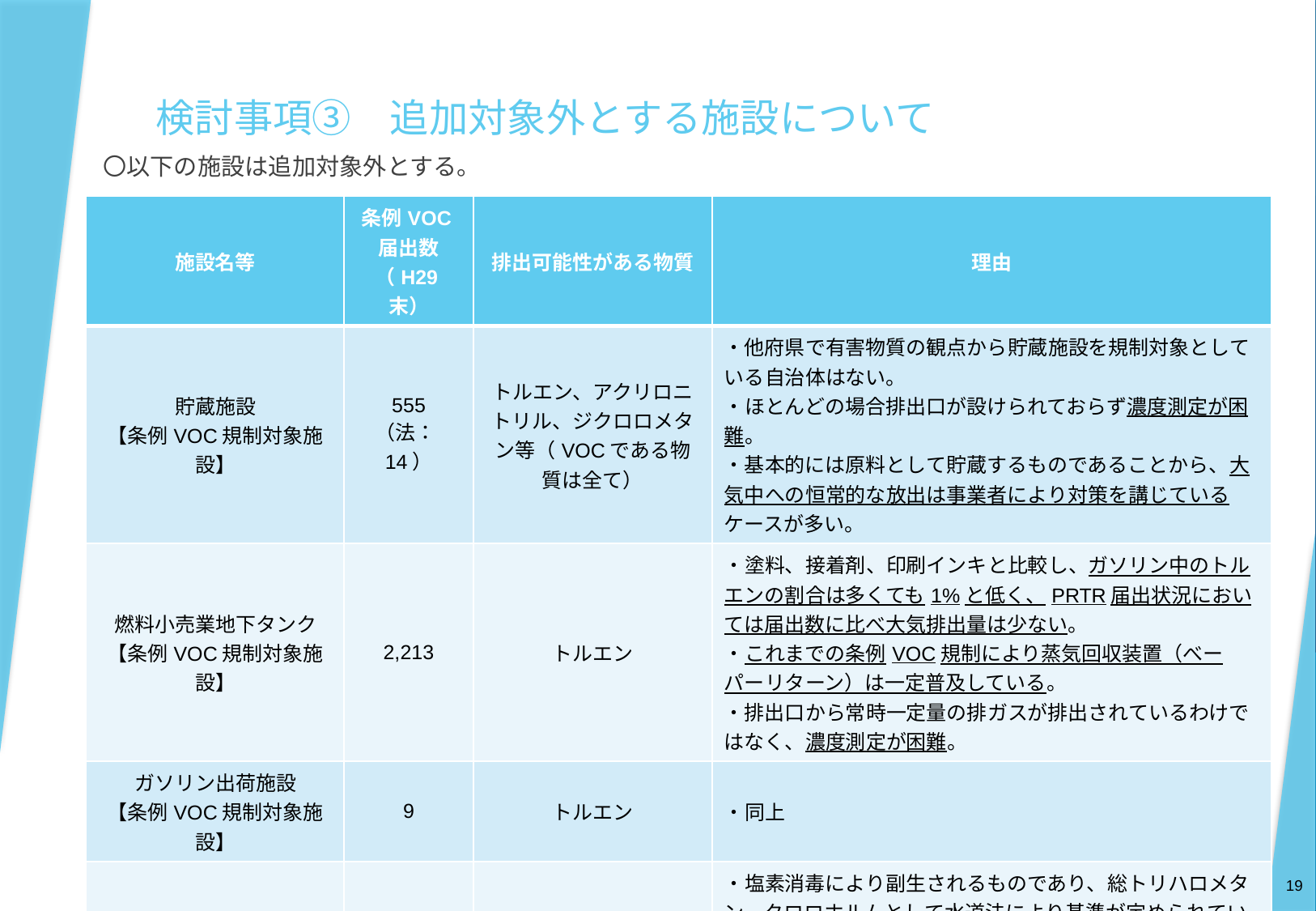

検討事項③　追加対象外とする施設について

〇以下の施設は追加対象外とする。
| 施設名等 | 条例VOC届出数（H29末） | 排出可能性がある物質 | 理由 |
| --- | --- | --- | --- |
| 貯蔵施設 【条例VOC規制対象施設】 | 555 （法：14） | トルエン、アクリロニトリル、ジクロロメタン等（VOCである物質は全て） | ・他府県で有害物質の観点から貯蔵施設を規制対象としている自治体はない。 ・ほとんどの場合排出口が設けられておらず濃度測定が困難。 ・基本的には原料として貯蔵するものであることから、大気中への恒常的な放出は事業者により対策を講じているケースが多い。 |
| 燃料小売業地下タンク 【条例VOC規制対象施設】 | 2,213 | トルエン | ・塗料、接着剤、印刷インキと比較し、ガソリン中のトルエンの割合は多くても1%と低く、PRTR届出状況においては届出数に比べ大気排出量は少ない。 ・これまでの条例VOC規制により蒸気回収装置（べーパーリターン）は一定普及している。 ・排出口から常時一定量の排ガスが排出されているわけではなく、濃度測定が困難。 |
| ガソリン出荷施設 【条例VOC規制対象施設】 | 9 | トルエン | ・同上 |
| 水道水中の浄化処理設備 | － | クロロホルム | ・塩素消毒により副生されるものであり、総トリハロメタン、クロロホルムとして水道法により基準が定められている。 ・発生源が広いため処理装置の設置及び濃度測定が困難。 |
| 工事・建設作業 （塗料、剥離剤） | － | トルエン、ジクロロメタン | ・工事・建設作業による排出は一時的かつ局所的なものであることから規制対象としない。 |

19